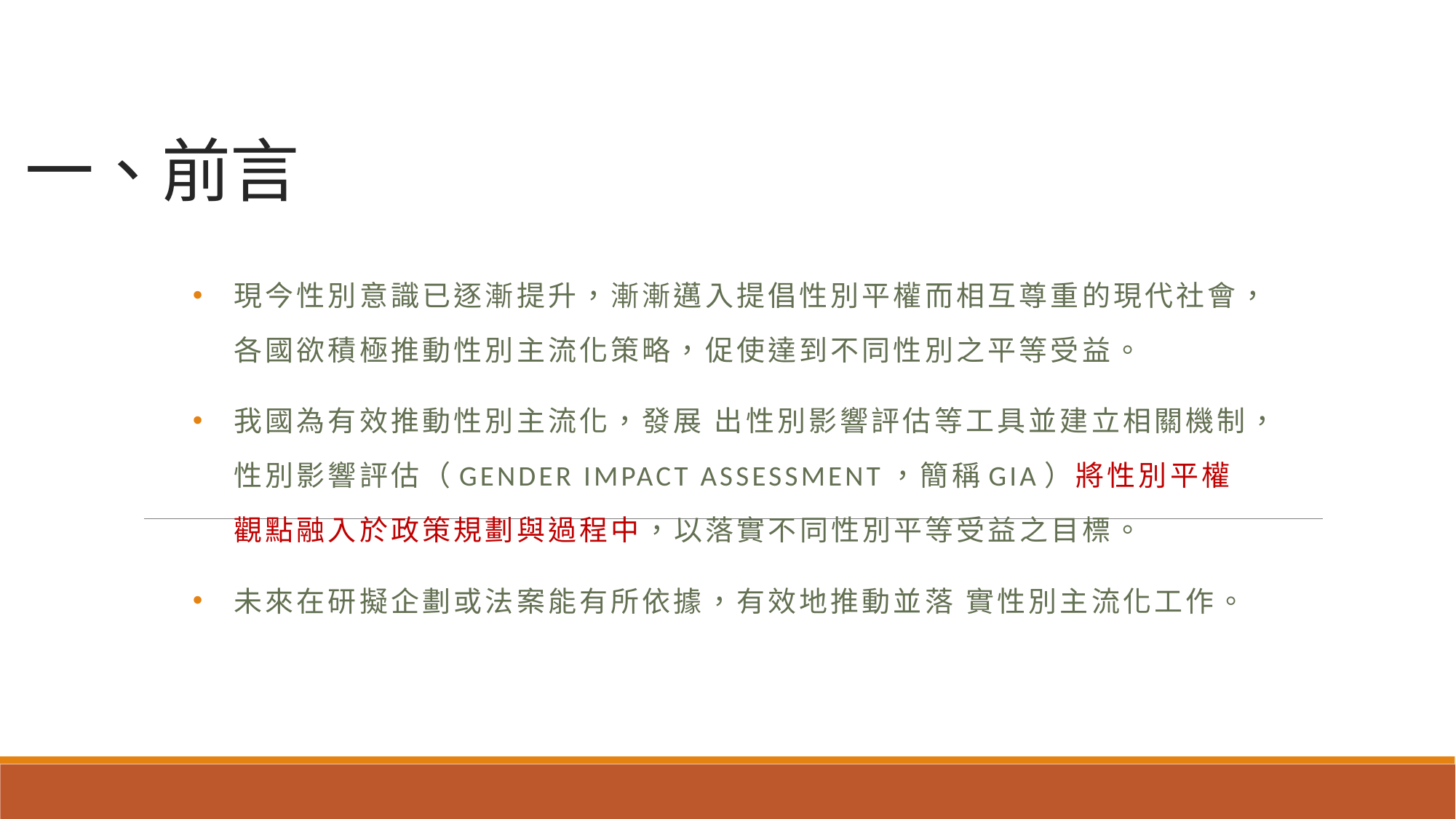

# 一、前言
現今性別意識已逐漸提升，漸漸邁入提倡性別平權而相互尊重的現代社會，各國欲積極推動性別主流化策略，促使達到不同性別之平等受益。
我國為有效推動性別主流化，發展 出性別影響評估等工具並建立相關機制，性別影響評估（Gender Impact Assessment，簡稱GIA）將性別平權觀點融入於政策規劃與過程中，以落實不同性別平等受益之目標。
未來在研擬企劃或法案能有所依據，有效地推動並落 實性別主流化工作。